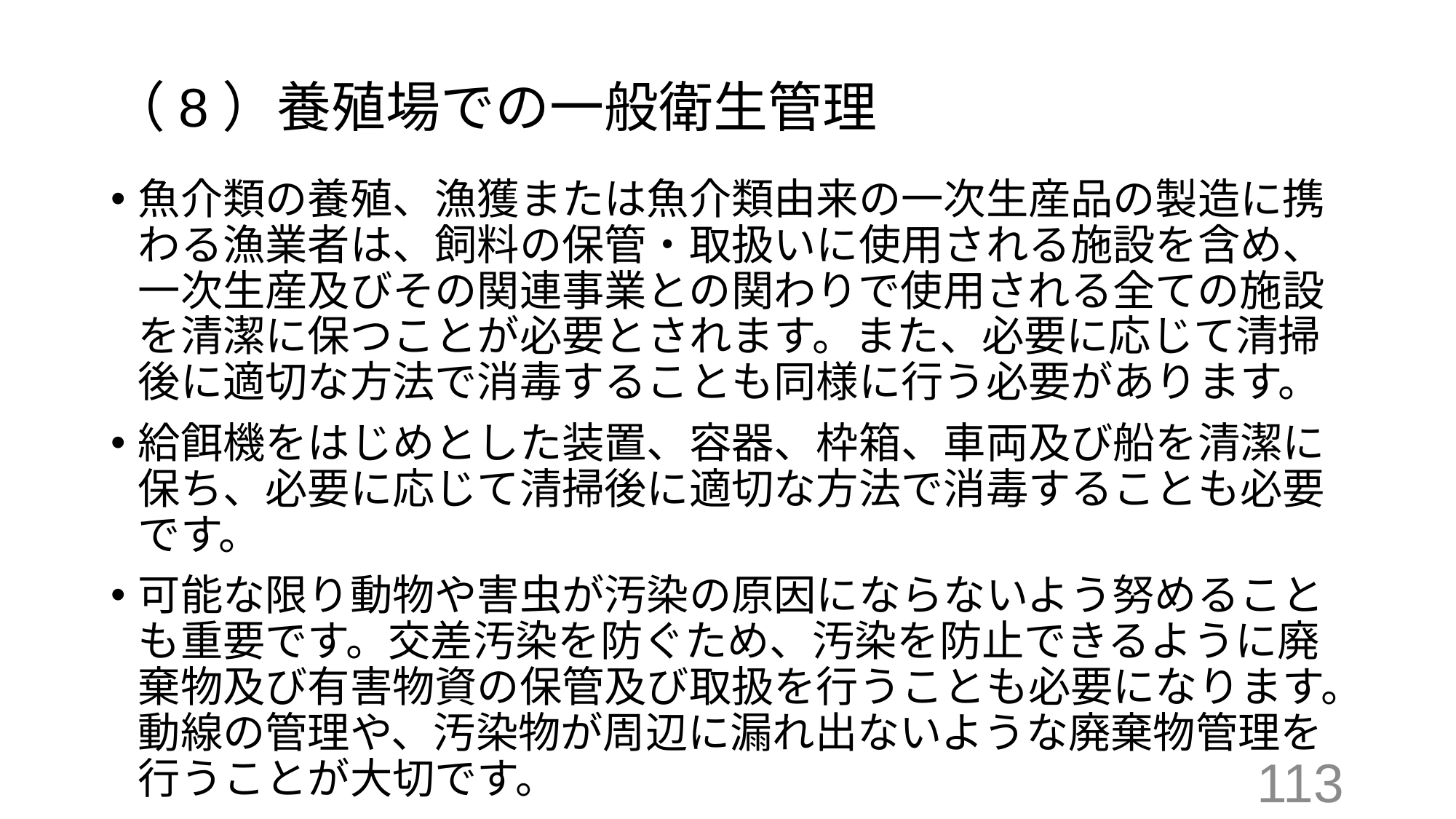

# （8）養殖場での一般衛生管理
魚介類の養殖、漁獲または魚介類由来の一次生産品の製造に携わる漁業者は、飼料の保管・取扱いに使用される施設を含め、一次生産及びその関連事業との関わりで使用される全ての施設を清潔に保つことが必要とされます。また、必要に応じて清掃後に適切な方法で消毒することも同様に行う必要があります。
給餌機をはじめとした装置、容器、枠箱、車両及び船を清潔に保ち、必要に応じて清掃後に適切な方法で消毒することも必要です。
可能な限り動物や害虫が汚染の原因にならないよう努めることも重要です。交差汚染を防ぐため、汚染を防止できるように廃棄物及び有害物資の保管及び取扱を行うことも必要になります。動線の管理や、汚染物が周辺に漏れ出ないような廃棄物管理を行うことが大切です。

113